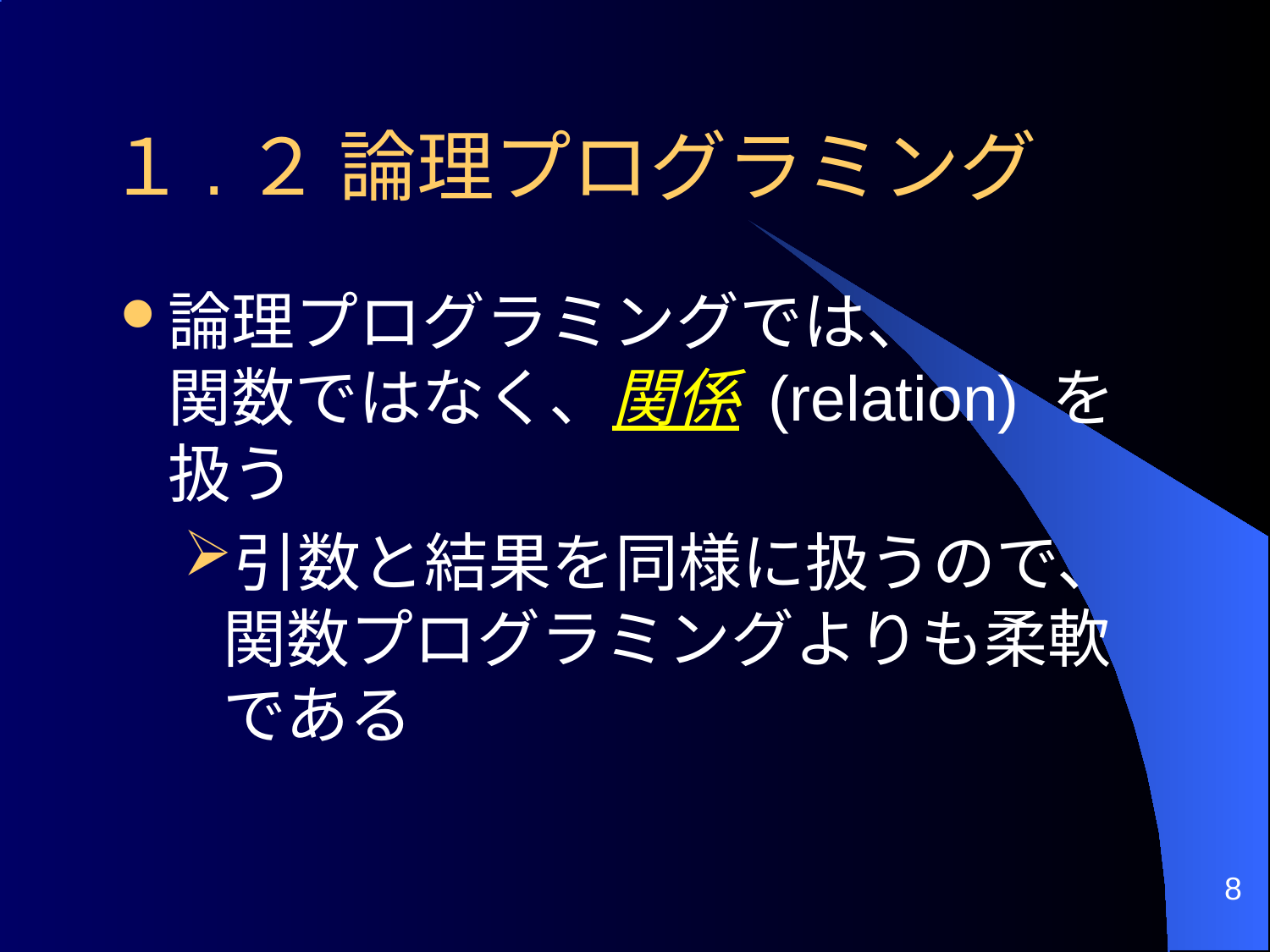

# １.２ 論理プログラミング
論理プログラミングでは、
関数ではなく、関係 (relation) を扱う
引数と結果を同様に扱うので、関数プログラミングよりも柔軟である
8